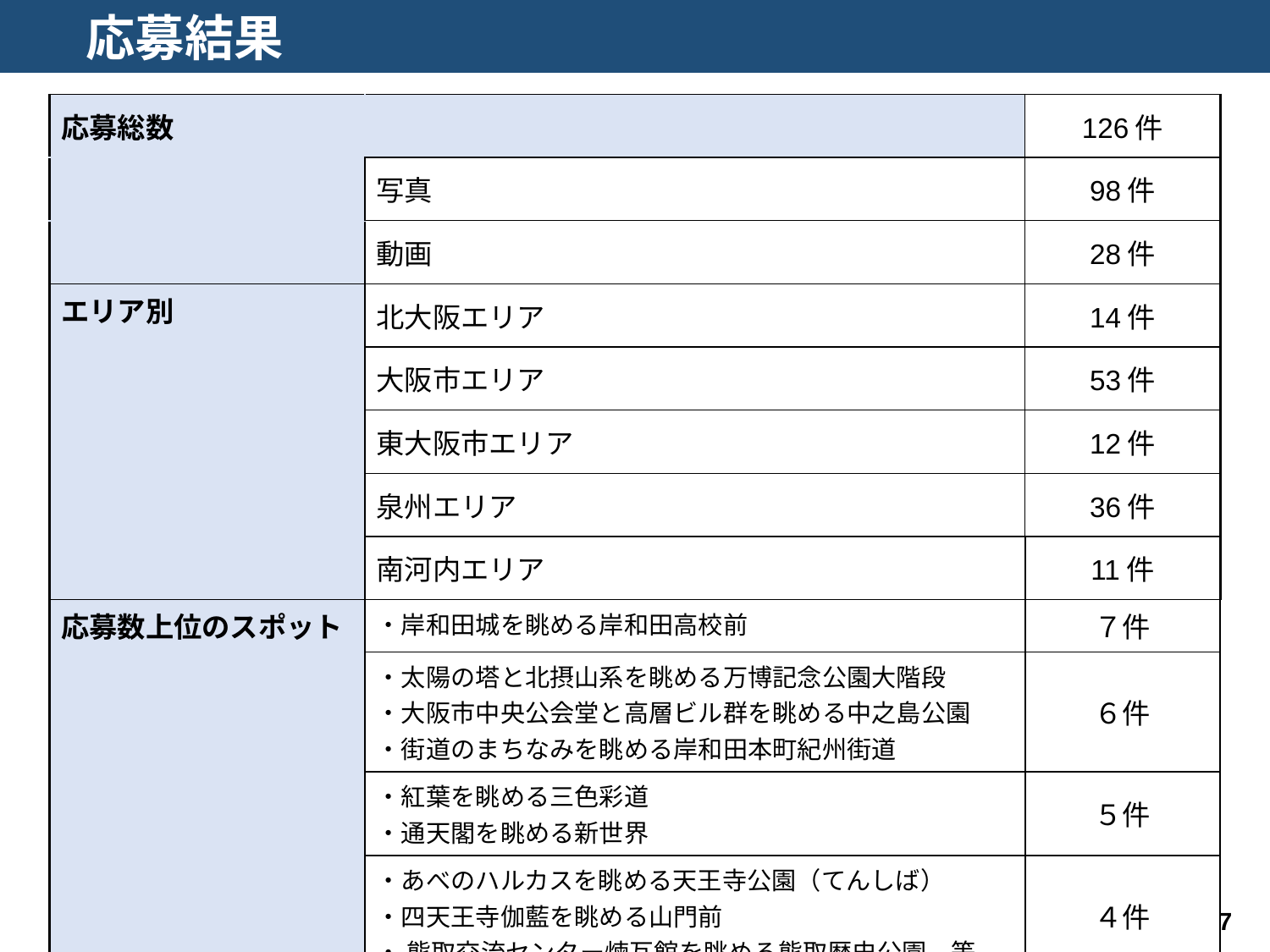

応募結果
| 応募総数 |  | 126件 |
| --- | --- | --- |
|  | 写真 | 98件 |
|  | 動画 | 28件 |
| エリア別 | 北大阪エリア | 14件 |
|  | 大阪市エリア | 53件 |
|  | 東大阪市エリア | 12件 |
|  | 泉州エリア | 36件 |
|  | 南河内エリア | 11件 |
| 応募数上位のスポット | ・岸和田城を眺める岸和田高校前 | ７件 |
|  | ・太陽の塔と北摂山系を眺める万博記念公園大階段 ・大阪市中央公会堂と高層ビル群を眺める中之島公園 ・街道のまちなみを眺める岸和田本町紀州街道 | ６件 |
|  | ・紅葉を眺める三色彩道 ・通天閣を眺める新世界 | ５件 |
|  | ・あべのハルカスを眺める天王寺公園（てんしば） ・四天王寺伽藍を眺める山門前 ・ 熊取交流センター煉瓦館を眺める熊取歴史公園　等 | ４件 |
7